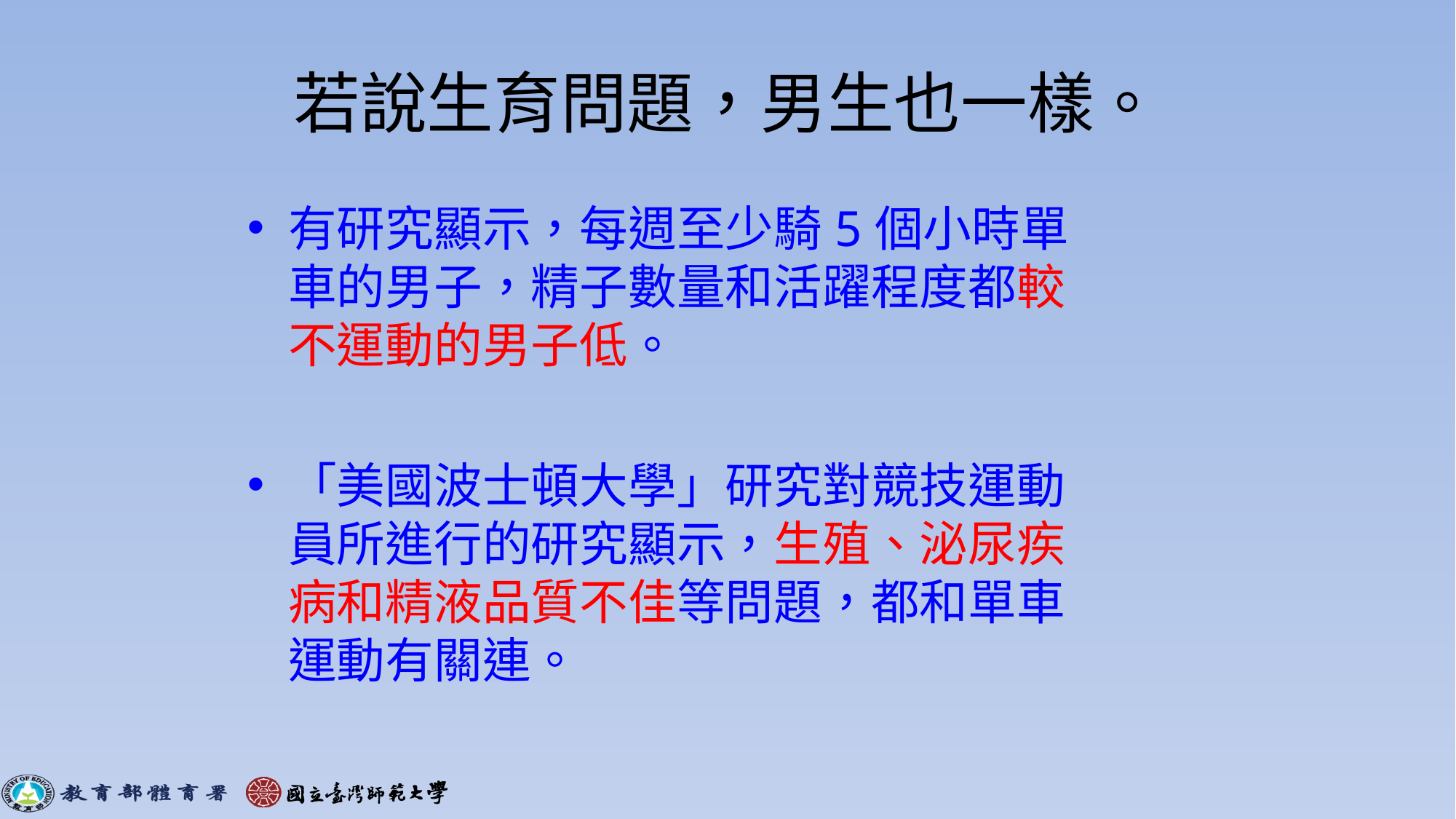

# 若說生育問題，男生也一樣。
有研究顯示，每週至少騎5個小時單車的男子，精子數量和活躍程度都較不運動的男子低。

「美國波士頓大學」研究對競技運動員所進行的研究顯示，生殖、泌尿疾病和精液品質不佳等問題，都和單車運動有關連。